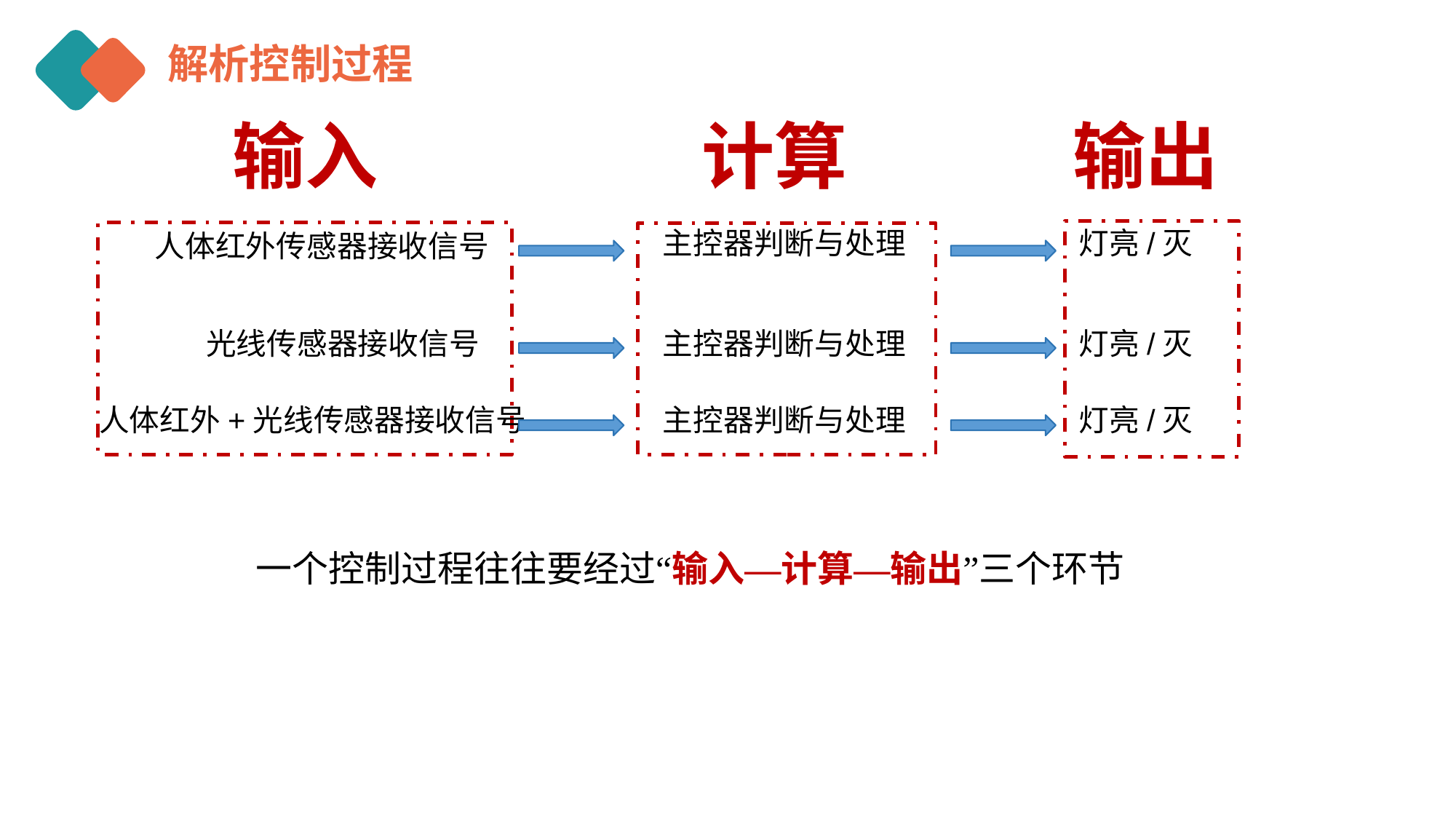

解析控制过程

输出
计算
输入
灯亮/灭
主控器判断与处理

人体红外传感器接收信号

主控器判断与处理
光线传感器接收信号
灯亮/灭

灯亮/灭
主控器判断与处理
人体红外+光线传感器接收信号

一个控制过程往往要经过“输入—计算—输出”三个环节